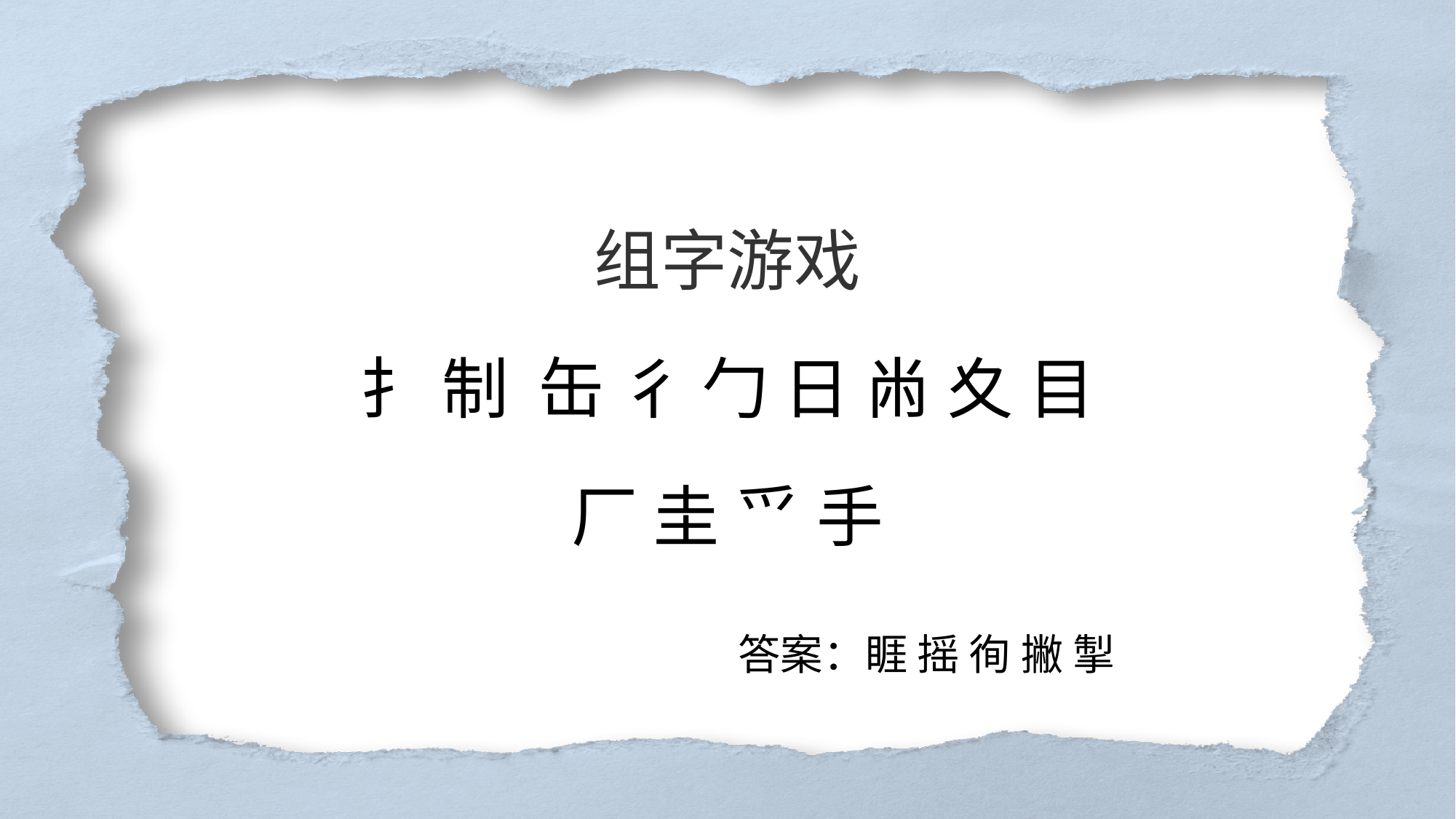

组字游戏
扌 制  缶 彳 勹 日 㡀 夊 目 厂 圭 爫 手
答案：睚 摇 徇 撇 掣